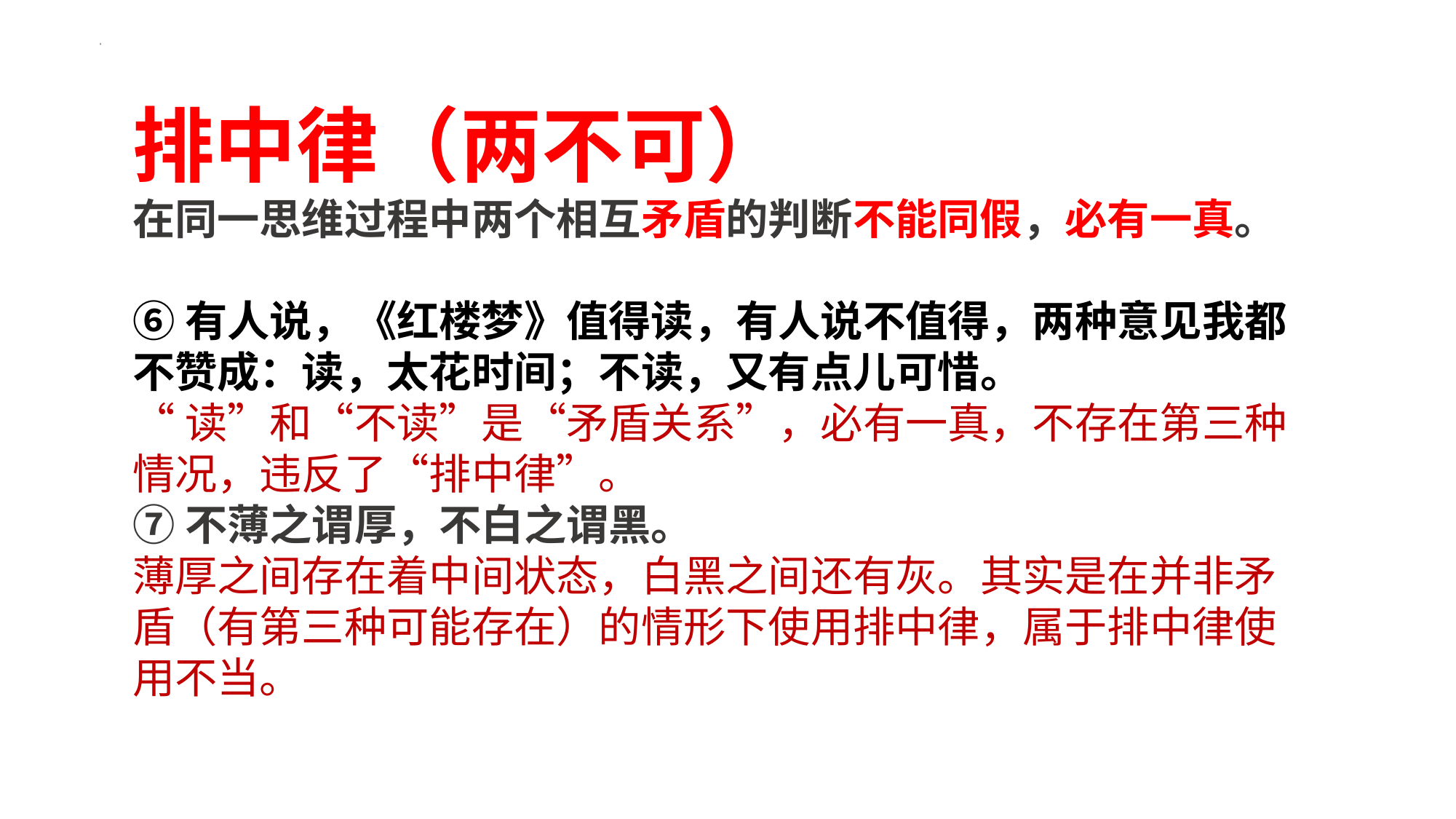

排中律（两不可）
在同一思维过程中两个相互矛盾的判断不能同假，必有一真。

⑥有人说，《红楼梦》值得读，有人说不值得，两种意见我都不赞成：读，太花时间；不读，又有点儿可惜。
“读”和“不读”是“矛盾关系”，必有一真，不存在第三种情况，违反了“排中律”。
⑦不薄之谓厚，不白之谓黑。
薄厚之间存在着中间状态，白黑之间还有灰。其实是在并非矛盾（有第三种可能存在）的情形下使用排中律，属于排中律使用不当。